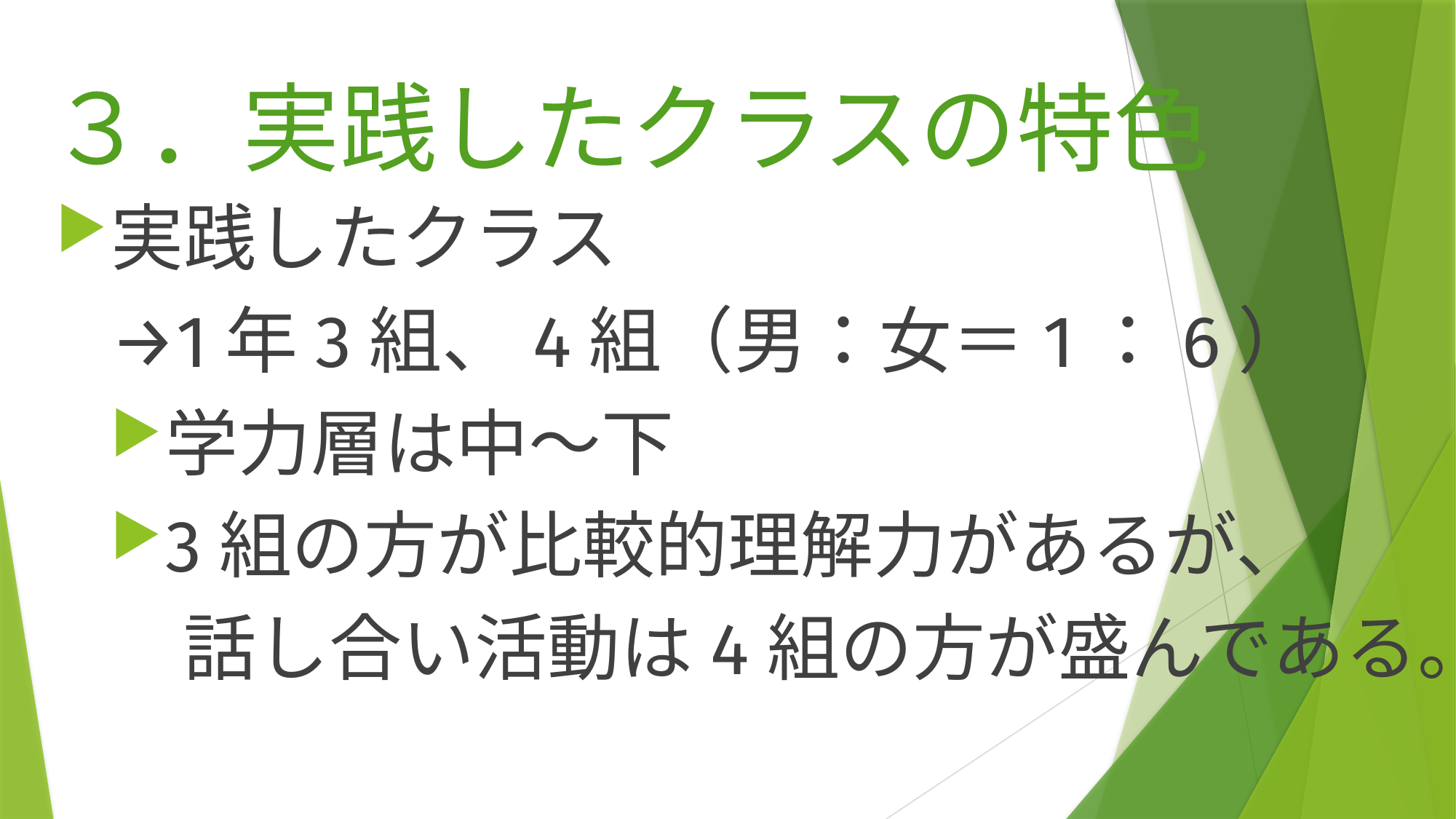

# ３．実践したクラスの特色
実践したクラス
→1年3組、4組（男：女＝1：6）
学力層は中～下
3組の方が比較的理解力があるが、
　話し合い活動は4組の方が盛んである。